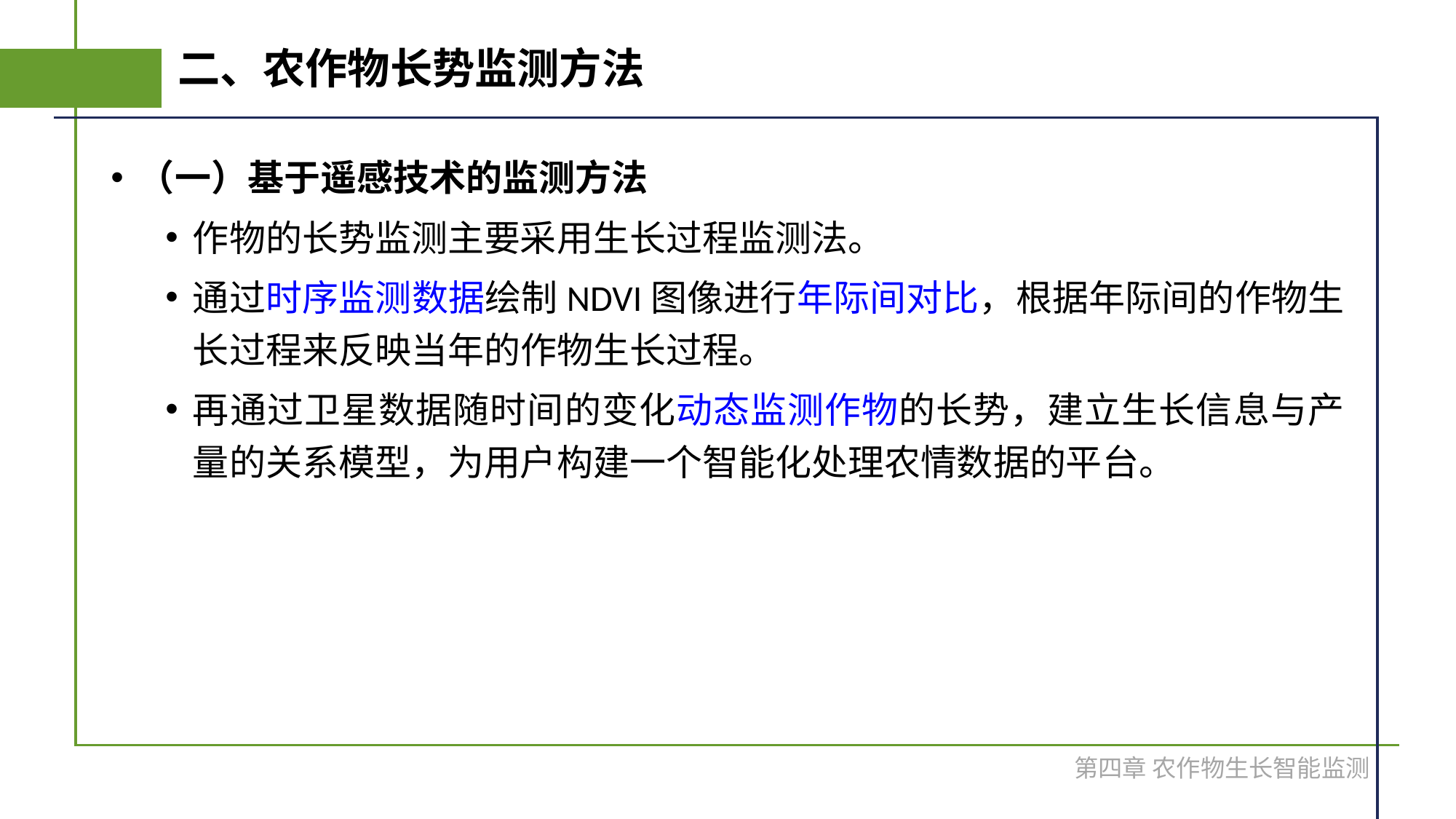

# 二、农作物长势监测方法
（一）基于遥感技术的监测方法
作物的长势监测主要采用生长过程监测法。
通过时序监测数据绘制NDVI图像进行年际间对比，根据年际间的作物生长过程来反映当年的作物生长过程。
再通过卫星数据随时间的变化动态监测作物的长势，建立生长信息与产量的关系模型，为用户构建一个智能化处理农情数据的平台。
第四章 农作物生长智能监测